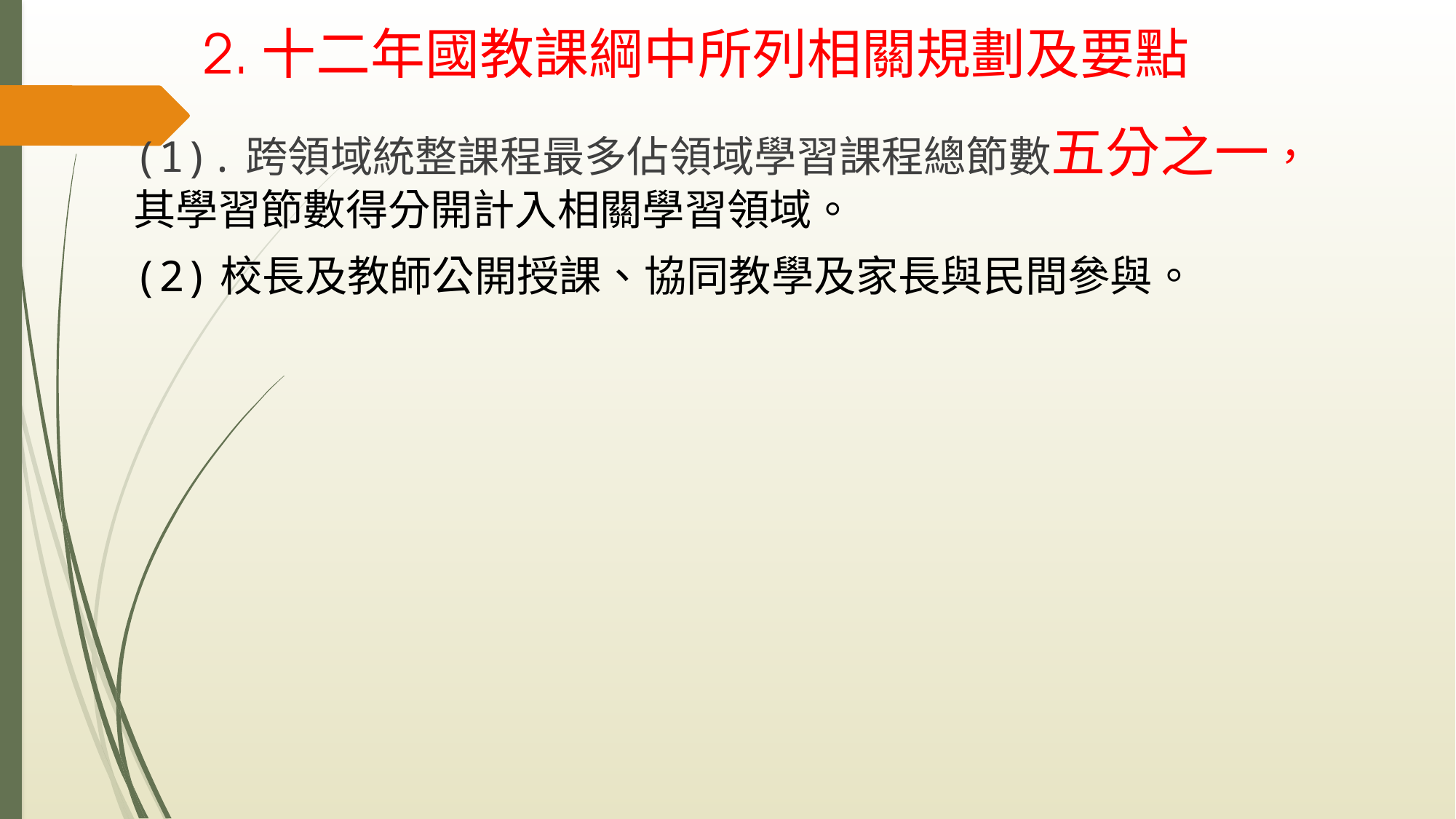

# 2.十二年國教課綱中所列相關規劃及要點
(1).跨領域統整課程最多佔領域學習課程總節數五分之一，其學習節數得分開計入相關學習領域。
(2)校長及教師公開授課、協同教學及家長與民間參與。